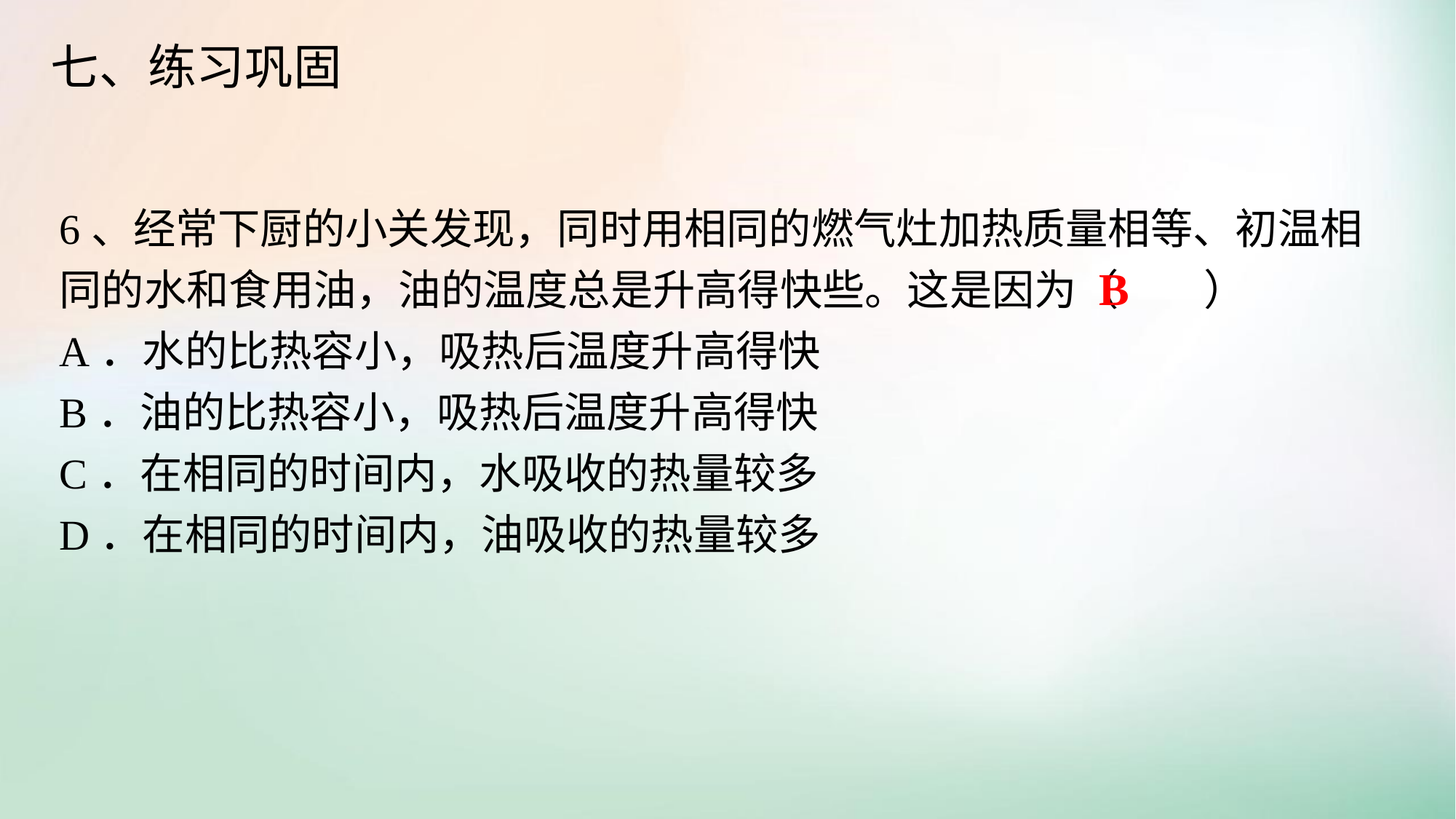

七、练习巩固
6、经常下厨的小关发现，同时用相同的燃气灶加热质量相等、初温相同的水和食用油，油的温度总是升高得快些。这是因为（　　）
A．水的比热容小，吸热后温度升高得快
B．油的比热容小，吸热后温度升高得快
C．在相同的时间内，水吸收的热量较多
D．在相同的时间内，油吸收的热量较多

B